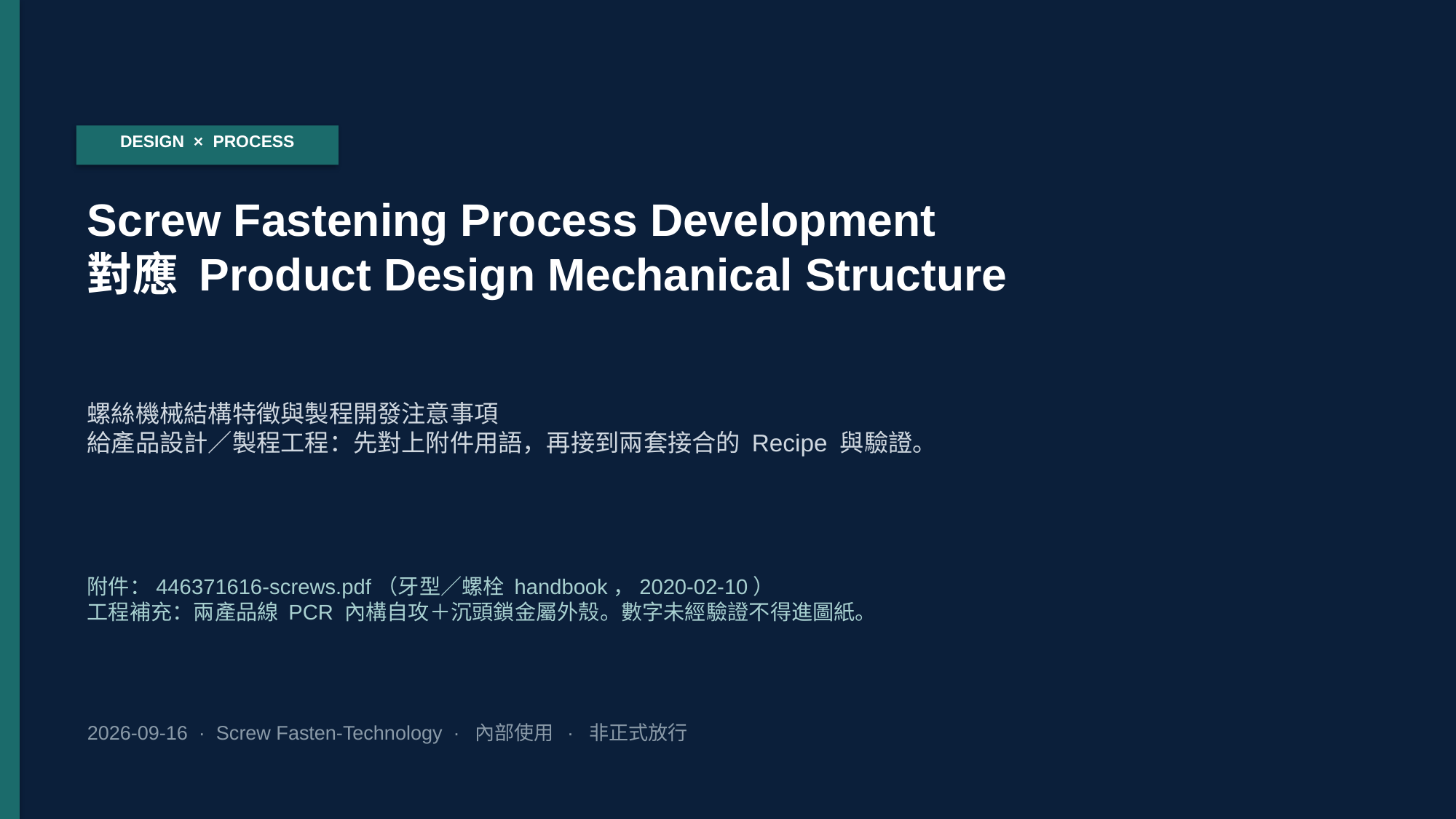

DESIGN  ×  PROCESS
Screw Fastening Process Development
對應 Product Design Mechanical Structure
螺絲機械結構特徵與製程開發注意事項
給產品設計／製程工程：先對上附件用語，再接到兩套接合的 Recipe 與驗證。
附件：446371616-screws.pdf（牙型／螺栓 handbook，2020-02-10）
工程補充：兩產品線 PCR 內構自攻＋沉頭鎖金屬外殼。數字未經驗證不得進圖紙。
2026-09-16  ·  Screw Fasten-Technology  ·  內部使用  ·  非正式放行